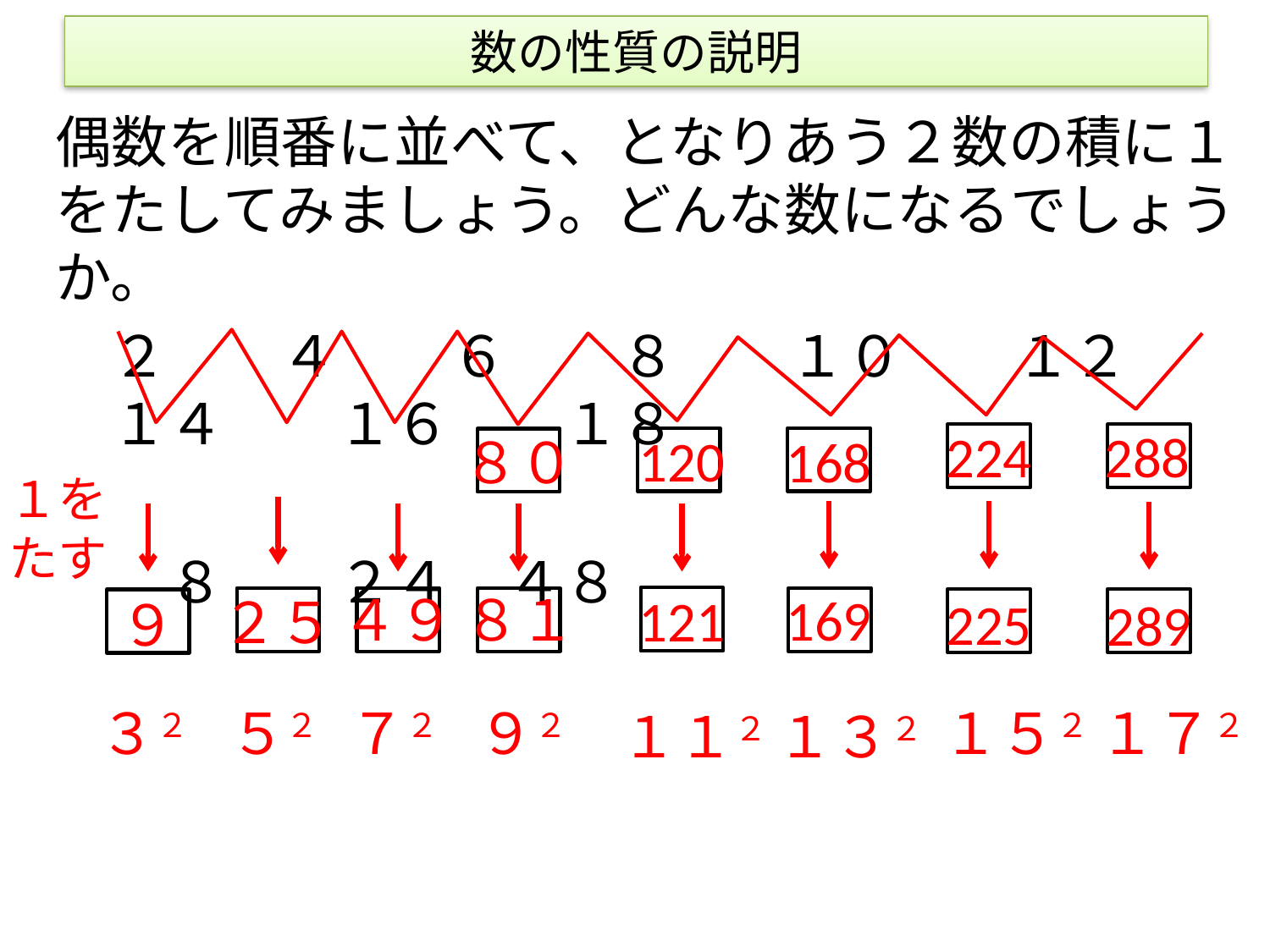

# 数の性質の説明
偶数を順番に並べて、となりあう２数の積に１をたしてみましょう。どんな数になるでしょうか。
　２　　４　　６　　８　　１０　　１２　　１４　　１６　　１８

　　８　　２４　４８

288
224
120
168
８０

１を
たす
169
８１
４９
121
２５
225
289
９

３２
５２
７２
９２
１７２
１５２
１１２
１３２